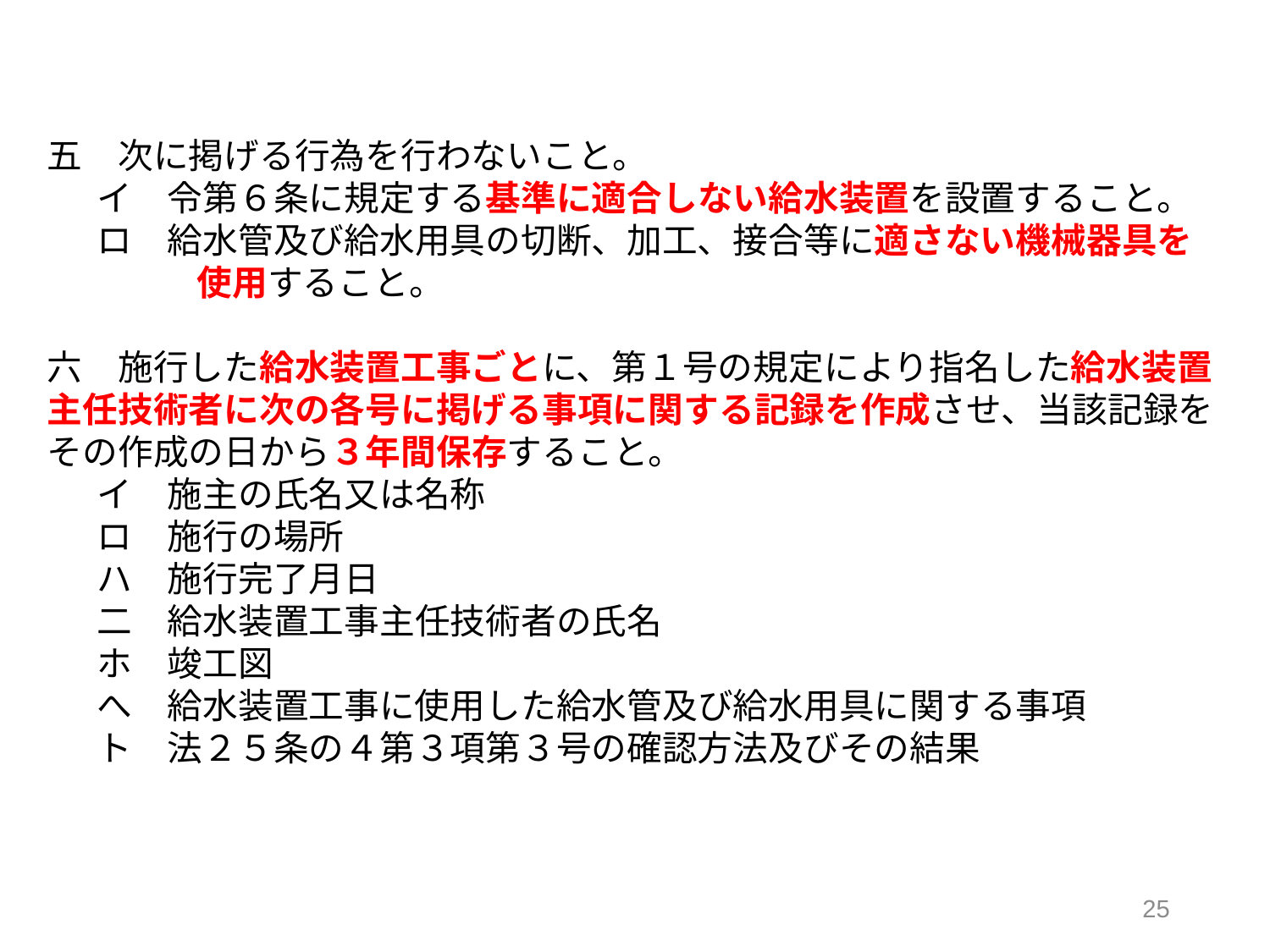

五　次に掲げる行為を行わないこと。
イ　令第６条に規定する基準に適合しない給水装置を設置すること。
ロ　給水管及び給水用具の切断、加工、接合等に適さない機械器具を使用すること。

六　施行した給水装置工事ごとに、第１号の規定により指名した給水装置主任技術者に次の各号に掲げる事項に関する記録を作成させ、当該記録をその作成の日から３年間保存すること。
イ　施主の氏名又は名称
ロ　施行の場所
ハ　施行完了月日
二　給水装置工事主任技術者の氏名
ホ　竣工図
へ　給水装置工事に使用した給水管及び給水用具に関する事項
ト　法２５条の４第３項第３号の確認方法及びその結果
25